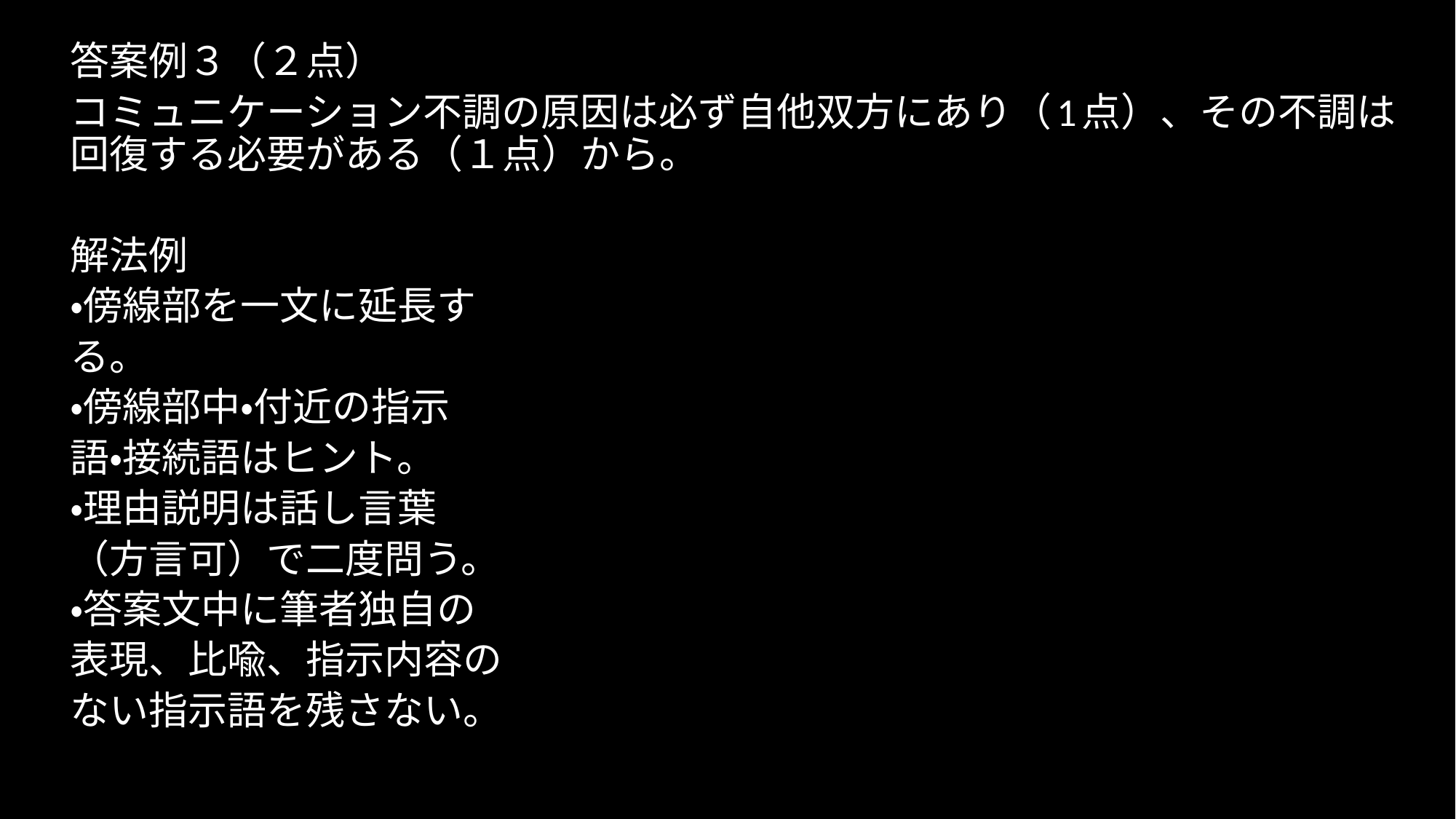

答案例３（２点）
コミュニケーション不調の原因は必ず自他双方にあり（1点）、その不調は回復する必要がある（１点）から。

解法例
・傍線部を一文に延長す
る。
・傍線部中・付近の指示
語・接続語はヒント。
・理由説明は話し言葉
（方言可）で二度問う。
・答案文中に筆者独自の
表現、比喩、指示内容の
ない指示語を残さない。